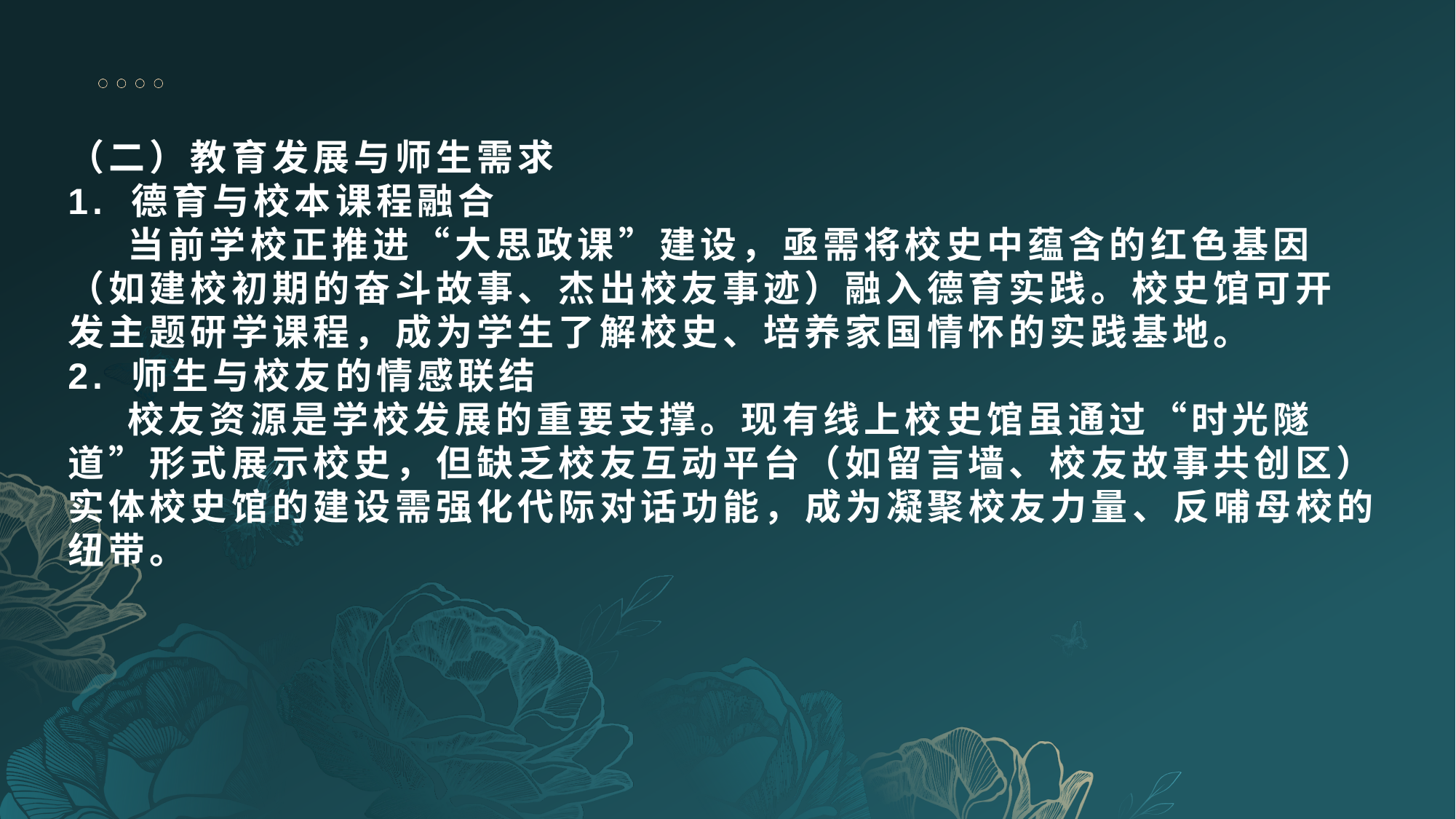

（二）教育发展与师生需求
1. 德育与校本课程融合
    当前学校正推进“大思政课”建设，亟需将校史中蕴含的红色基因
（如建校初期的奋斗故事、杰出校友事迹）融入德育实践。校史馆可开
发主题研学课程，成为学生了解校史、培养家国情怀的实践基地。
2. 师生与校友的情感联结
    校友资源是学校发展的重要支撑。现有线上校史馆虽通过“时光隧
道”形式展示校史，但缺乏校友互动平台（如留言墙、校友故事共创区）
实体校史馆的建设需强化代际对话功能，成为凝聚校友力量、反哺母校的
纽带。